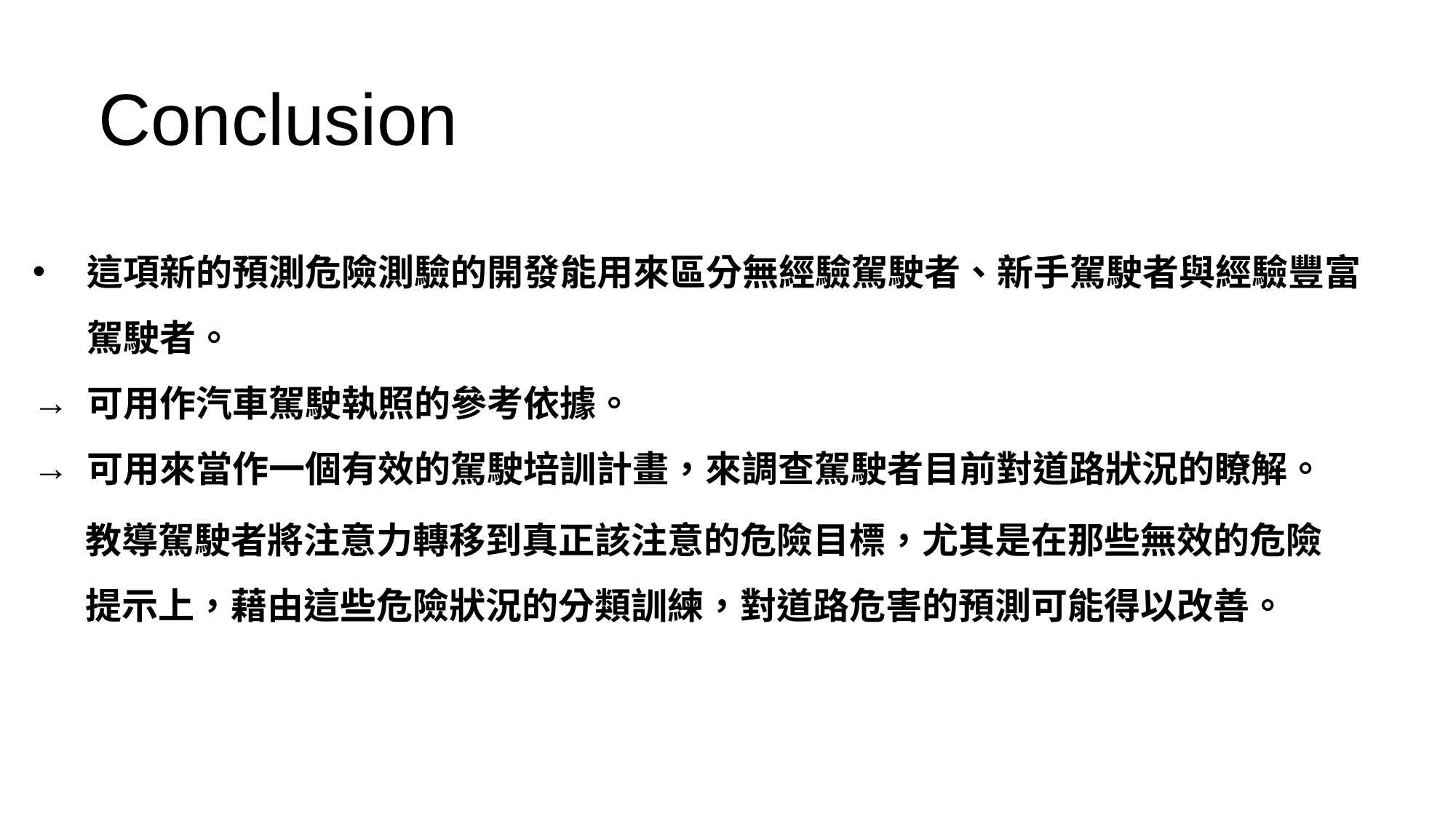

Conclusion
這項新的預測危險測驗的開發能用來區分無經驗駕駛者、新手駕駛者與經驗豐富駕駛者。
可用作汽車駕駛執照的參考依據。
可用來當作一個有效的駕駛培訓計畫，來調查駕駛者目前對道路狀況的瞭解。
教導駕駛者將注意力轉移到真正該注意的危險目標，尤其是在那些無效的危險提示上，藉由這些危險狀況的分類訓練，對道路危害的預測可能得以改善。